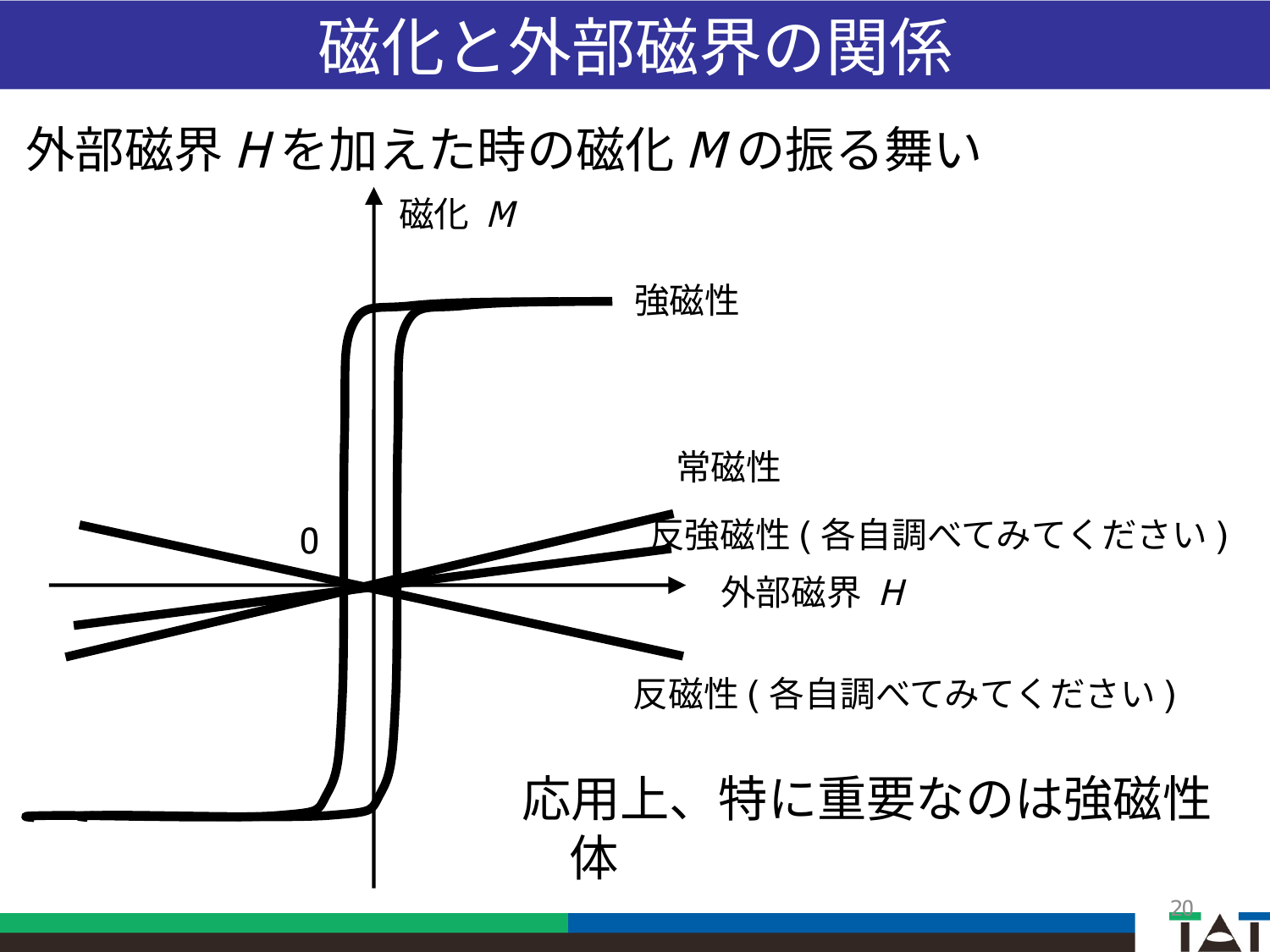

磁化と外部磁界の関係
外部磁界Hを加えた時の磁化Mの振る舞い
磁化 M

強磁性

常磁性
反強磁性(各自調べてみてください)
0

外部磁界 H

反磁性(各自調べてみてください)
応用上、特に重要なのは強磁性体
20